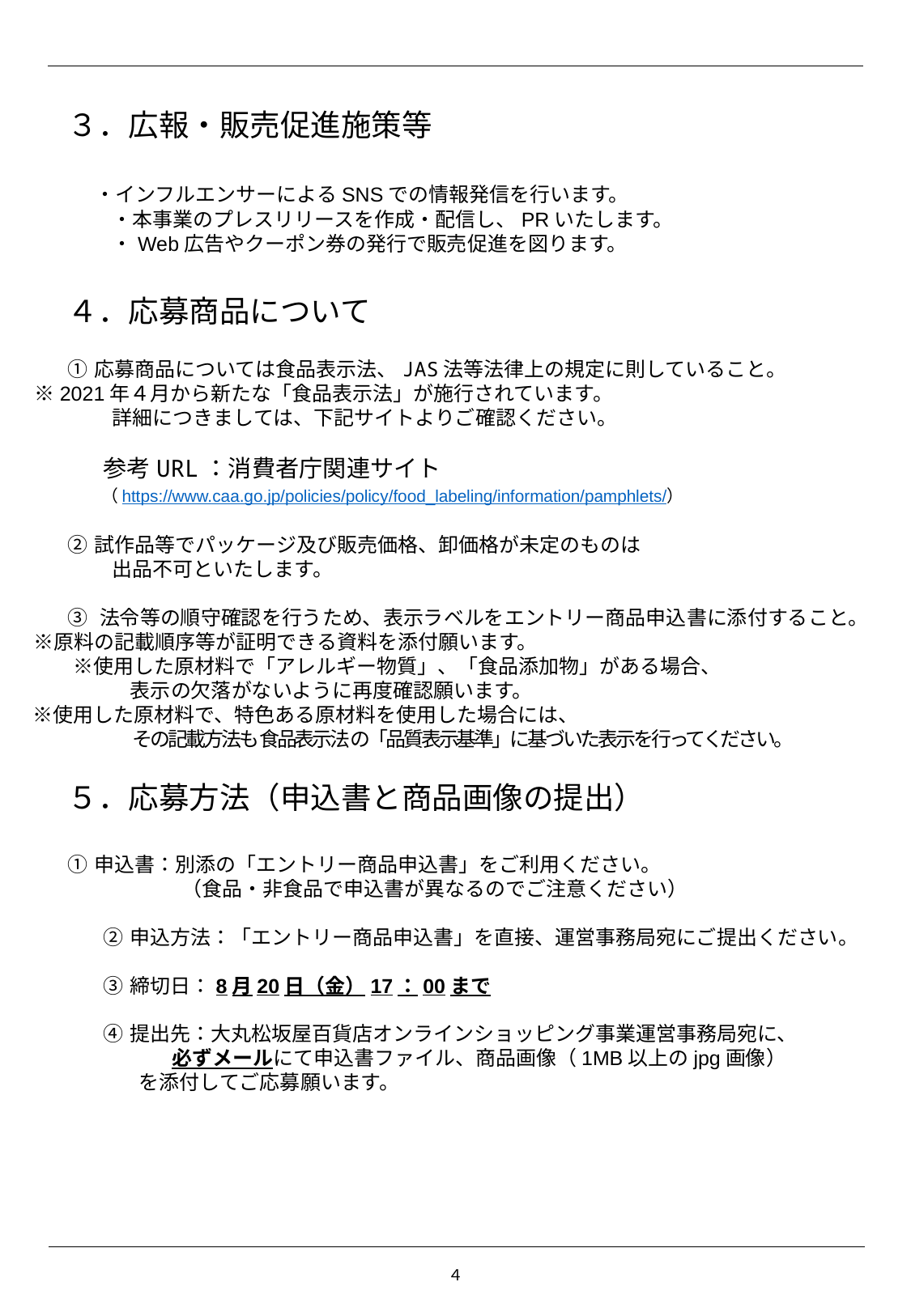

３．広報・販売促進施策等

                                   ・インフルエンサーによるSNSでの情報発信を行います。
         ・本事業のプレスリリースを作成・配信し、PRいたします。
         ・Web広告やクーポン券の発行で販売促進を図ります。

４．応募商品について

①     応募商品については食品表示法、JAS法等法律上の規定に則していること。
　                                                                                                       ※2021年４月から新たな「食品表示法」が施行されています。
         詳細につきましては、下記サイトよりご確認ください。

                         参考URL：消費者庁関連サイト
　   （https://www.caa.go.jp/policies/policy/food_labeling/information/pamphlets/）

②     試作品等でパッケージ及び販売価格、卸価格が未定のものは
　　 出品不可といたします。

③     法令等の順守確認を行うため、表示ラベルをエントリー商品申込書に添付すること。
　                                                                                                        ※原料の記載順序等が証明できる資料を添付願います。
　                                                         ※使用した原材料で「アレルギー物質」、「食品添加物」がある場合、
　     　表示の欠落がないように再度確認願います。
　                                                                                                          ※使用した原材料で、特色ある原材料を使用した場合には、
　　　 その記載方法も食品表示法の「品質表示基準」に基づいた表示を行ってください。

５．応募方法（申込書と商品画像の提出）

①     申込書：別添の「エントリー商品申込書」をご利用ください。
 　  　　（食品・非食品で申込書が異なるのでご注意ください）

②     申込方法：「エントリー商品申込書」を直接、運営事務局宛にご提出ください。

③     締切日：8月20日（金）17：00まで

④     提出先：大丸松坂屋百貨店オンラインショッピング事業運営事務局宛に、
　　　　　                                                                                                       必ずメールにて申込書ファイル、商品画像（1MB以上のjpg画像）
  　   　                                                                                                                     を添付してご応募願います。

４